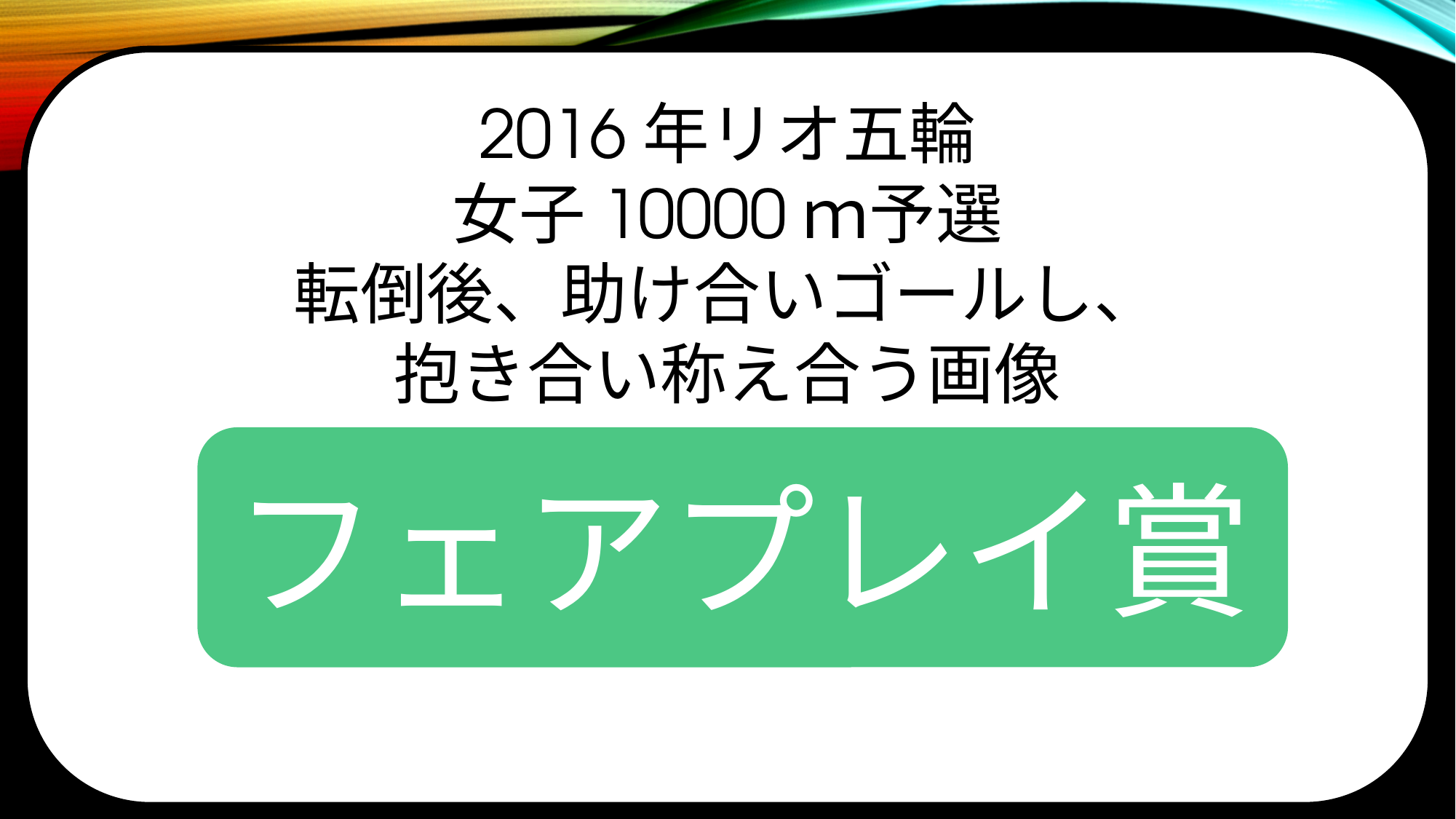

2016年リオ五輪
女子10000ｍ予選
転倒後、助け合いゴールし、
抱き合い称え合う画像
#
フェアプレイ賞